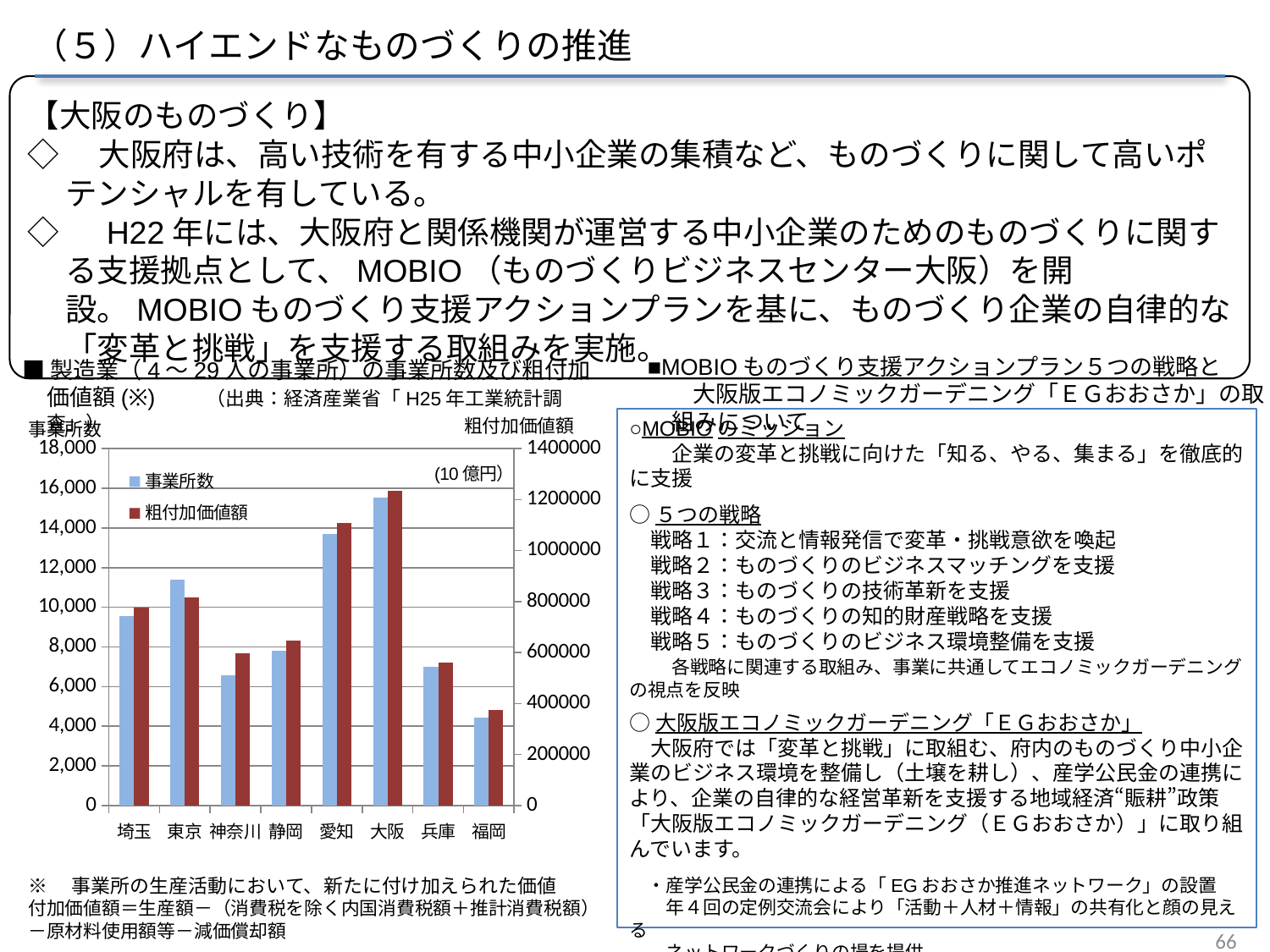

（５）ハイエンドなものづくりの推進
【大阪のものづくり】
◇　大阪府は、高い技術を有する中小企業の集積など、ものづくりに関して高いポテンシャルを有している。
◇　H22年には、大阪府と関係機関が運営する中小企業のためのものづくりに関する支援拠点として、MOBIO（ものづくりビジネスセンター大阪）を開設。MOBIOものづくり支援アクションプランを基に、ものづくり企業の自律的な「変革と挑戦」を支援する取組みを実施。
■MOBIOものづくり支援アクションプラン５つの戦略と
　　大阪版エコノミックガーデニング「ＥＧおおさか」の取組みについて
■製造業（4～29人の事業所）の事業所数及び粗付加価値額(※)　　（出典：経済産業省「H25年工業統計調査」）
粗付加価値額
○MOBIOのミッション
　　企業の変革と挑戦に向けた「知る、やる、集まる」を徹底的に支援
○５つの戦略
　戦略１：交流と情報発信で変革・挑戦意欲を喚起
　戦略２：ものづくりのビジネスマッチングを支援
　戦略３：ものづくりの技術革新を支援
　戦略４：ものづくりの知的財産戦略を支援
　戦略５：ものづくりのビジネス環境整備を支援
　　各戦略に関連する取組み、事業に共通してエコノミックガーデニングの視点を反映

○大阪版エコノミックガーデニング「ＥＧおおさか」
　大阪府では「変革と挑戦」に取組む、府内のものづくり中小企業のビジネス環境を整備し（土壌を耕し）、産学公民金の連携により、企業の自律的な経営革新を支援する地域経済“賑耕”政策「大阪版エコノミックガーデニング（ＥＧおおさか）」に取り組んでいます。

　・産学公民金の連携による「EGおおさか推進ネットワーク」の設置
　　年４回の定例交流会により「活動＋人材＋情報」の共有化と顔の見える
　　ネットワークづくりの場を提供
　・ＥＧおおさか推進ネットワーク参画機関の職員を対象に、対企業支援を行う
　　ガーデナーにあたる「地域経済コンシェルジュ養成研修」を実施（全18講座）
事業所数

### Chart

| Category | 事業所数 | あ | ｓ | 粗付加価値額 |
|---|---|---|---|---|
| 埼玉 | 9548.0 | None | None | 775475.0 |
| 東京 | 11387.0 | None | None | 817328.0 |
| 神奈川 | 6567.0 | None | None | 598532.0 |
| 静岡 | 7808.0 | None | None | 648375.0 |
| 愛知 | 13684.0 | None | None | 1109933.0 |
| 大阪 | 15512.0 | None | None | 1236080.0 |
| 兵庫 | 6999.0 | None | None | 561513.0 |
| 福岡 | 4453.0 | None | None | 374832.0 |
※　事業所の生産活動において、新たに付け加えられた価値
付加価値額＝生産額－（消費税を除く内国消費税額＋推計消費税額）－原材料使用額等－減価償却額
66